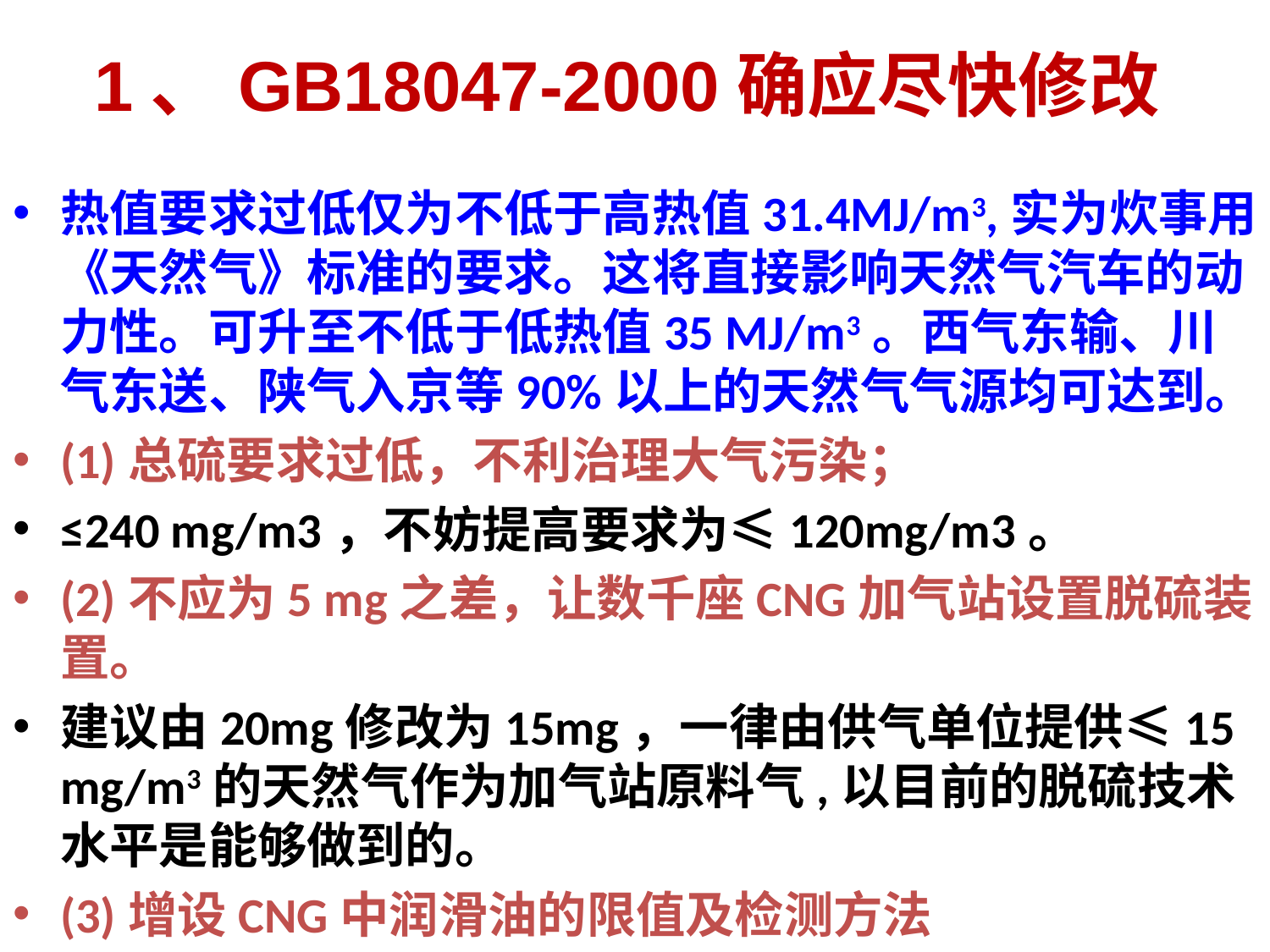

# 1、GB18047-2000确应尽快修改
热值要求过低仅为不低于高热值31.4MJ/m3,实为炊事用《天然气》标准的要求。这将直接影响天然气汽车的动力性。可升至不低于低热值35 MJ/m3。西气东输、川气东送、陕气入京等90%以上的天然气气源均可达到。
(1)总硫要求过低，不利治理大气污染；
≤240 mg/m3，不妨提高要求为≤120mg/m3。
(2)不应为5 mg之差，让数千座CNG加气站设置脱硫装置。
建议由20mg修改为15mg，一律由供气单位提供≤15 mg/m3的天然气作为加气站原料气,以目前的脱硫技术水平是能够做到的。
(3)增设CNG中润滑油的限值及检测方法